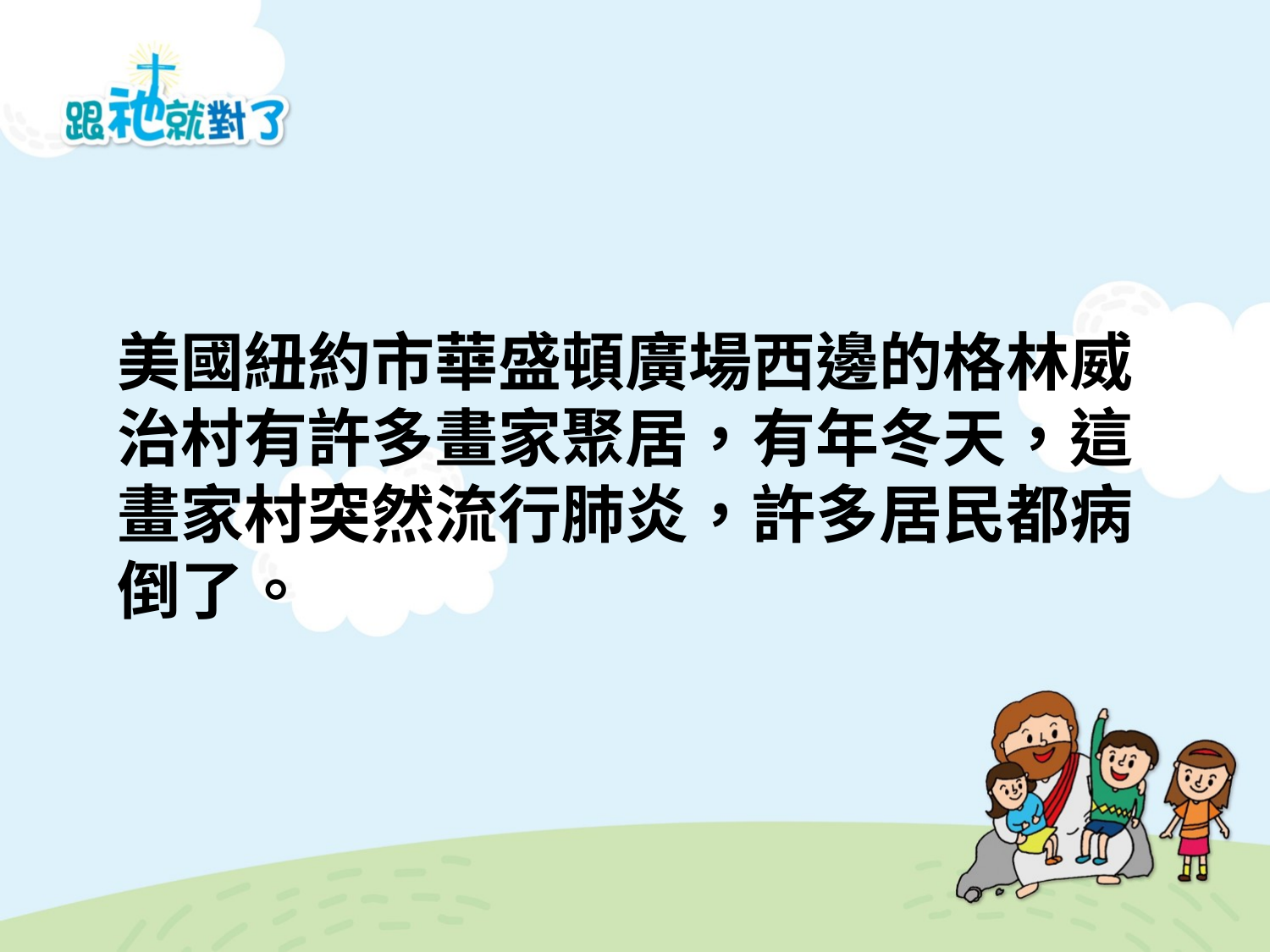

美國紐約市華盛頓廣場西邊的格林威治村有許多畫家聚居，有年冬天，這畫家村突然流行肺炎，許多居民都病倒了。